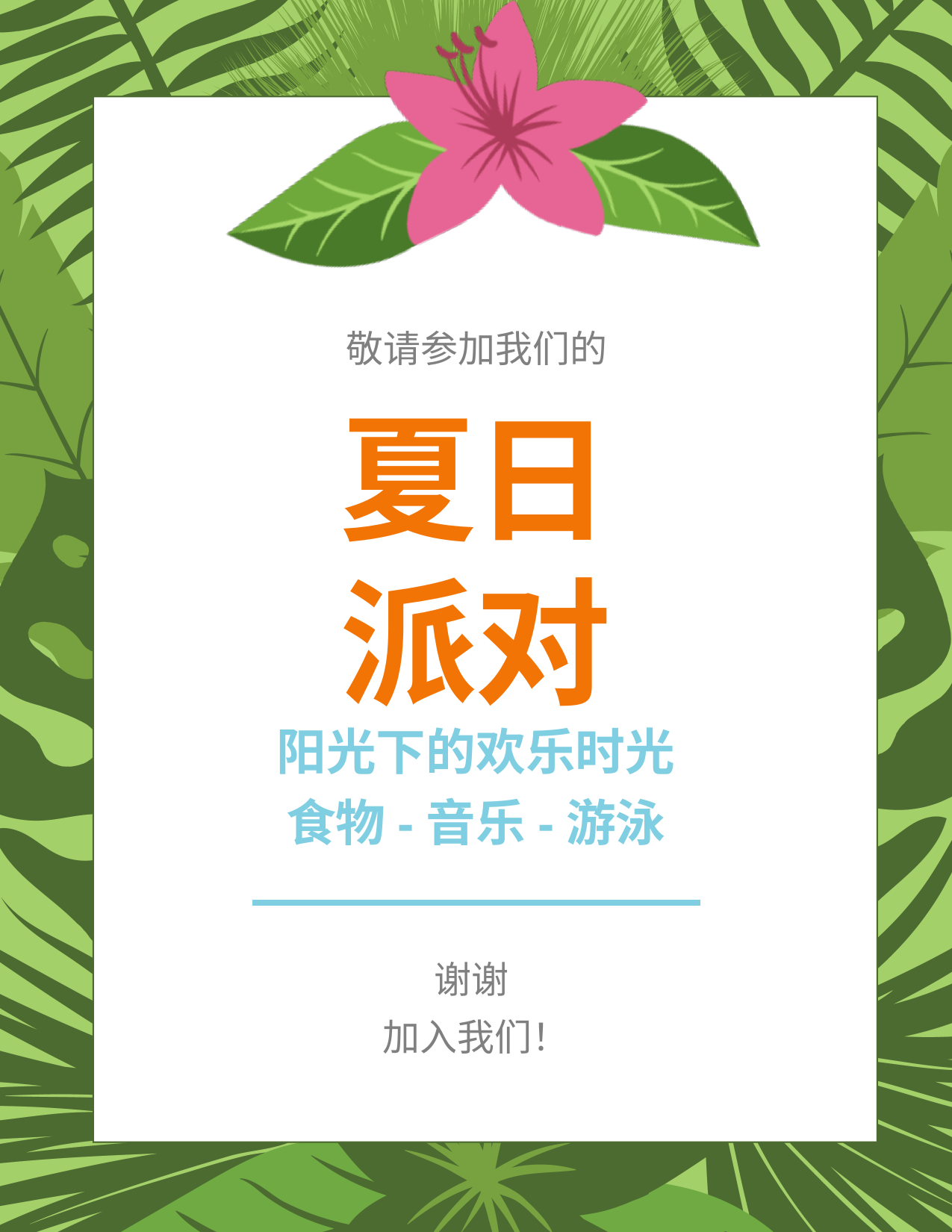

敬请参加我们的

# 夏日 派对
阳光下的欢乐时光
食物-音乐-游泳
谢谢
加入我们！